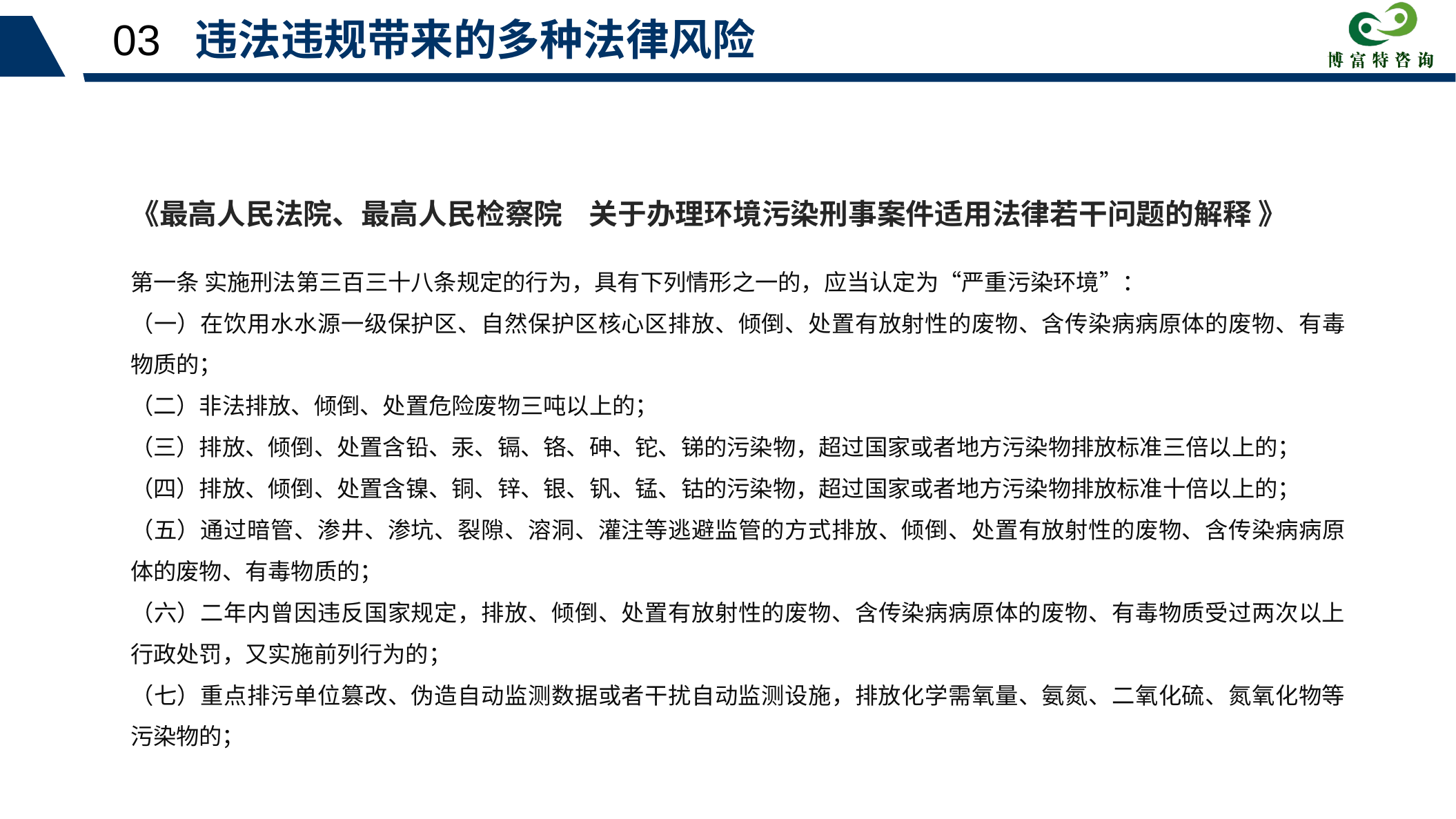

03  违法违规带来的多种法律风险

《最高人民法院、最高人民检察院    关于办理环境污染刑事案件适用法律若干问题的解释 》
第一条 实施刑法第三百三十八条规定的行为，具有下列情形之一的，应当认定为“严重污染环境”：
（一）在饮用水水源一级保护区、自然保护区核心区排放、倾倒、处置有放射性的废物、含传染病病原体的废物、有毒物质的；
（二）非法排放、倾倒、处置危险废物三吨以上的；
（三）排放、倾倒、处置含铅、汞、镉、铬、砷、铊、锑的污染物，超过国家或者地方污染物排放标准三倍以上的；
（四）排放、倾倒、处置含镍、铜、锌、银、钒、锰、钴的污染物，超过国家或者地方污染物排放标准十倍以上的；
（五）通过暗管、渗井、渗坑、裂隙、溶洞、灌注等逃避监管的方式排放、倾倒、处置有放射性的废物、含传染病病原体的废物、有毒物质的；
（六）二年内曾因违反国家规定，排放、倾倒、处置有放射性的废物、含传染病病原体的废物、有毒物质受过两次以上行政处罚，又实施前列行为的；
（七）重点排污单位篡改、伪造自动监测数据或者干扰自动监测设施，排放化学需氧量、氨氮、二氧化硫、氮氧化物等污染物的；